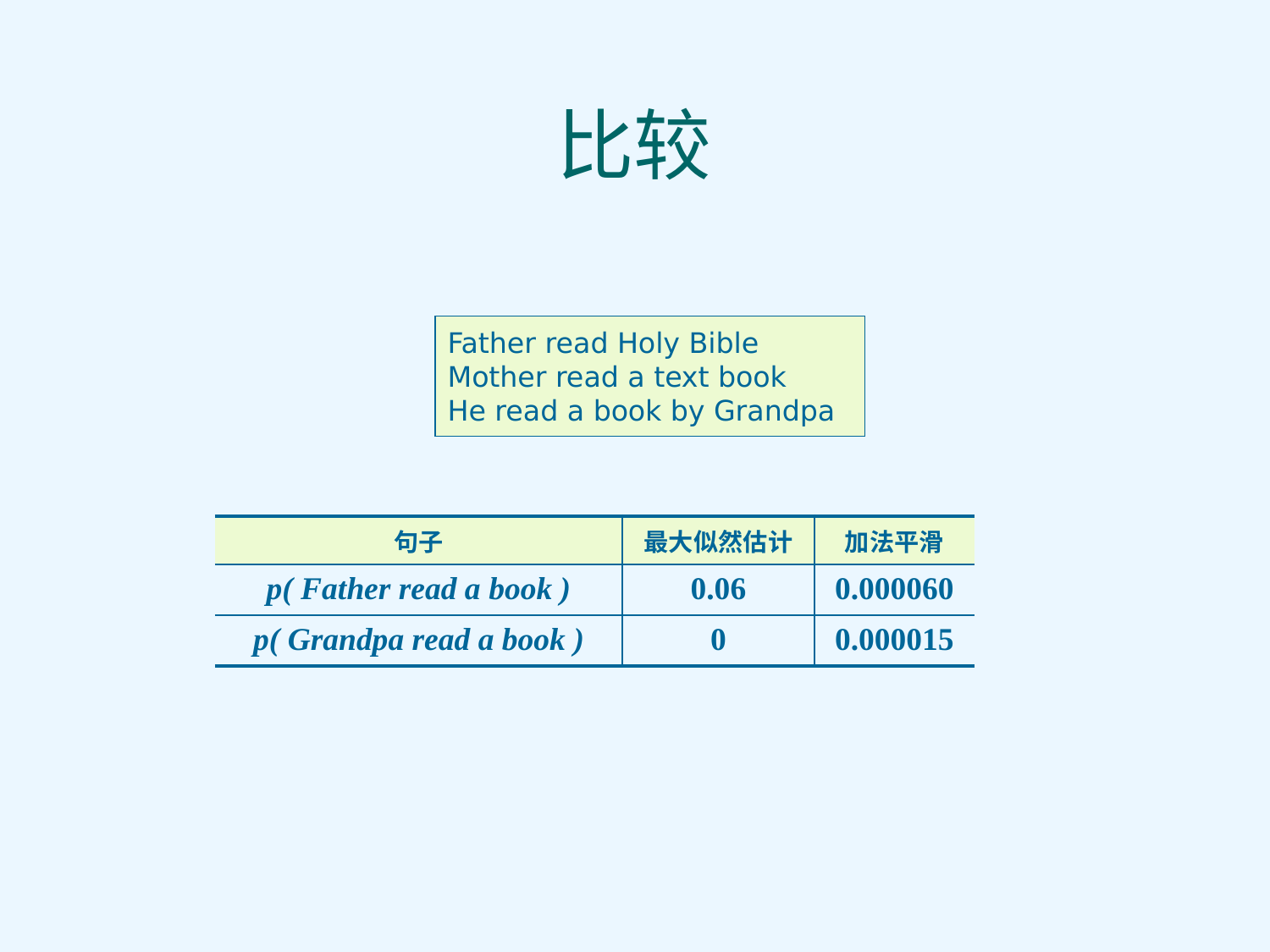

比较
Father read Holy Bible
Mother read a text book
He read a book by Grandpa
| 句子 | 最大似然估计 | 加法平滑 |
| --- | --- | --- |
| p( Father read a book ) | 0.06 | 0.000060 |
| p( Grandpa read a book ) | 0 | 0.000015 |